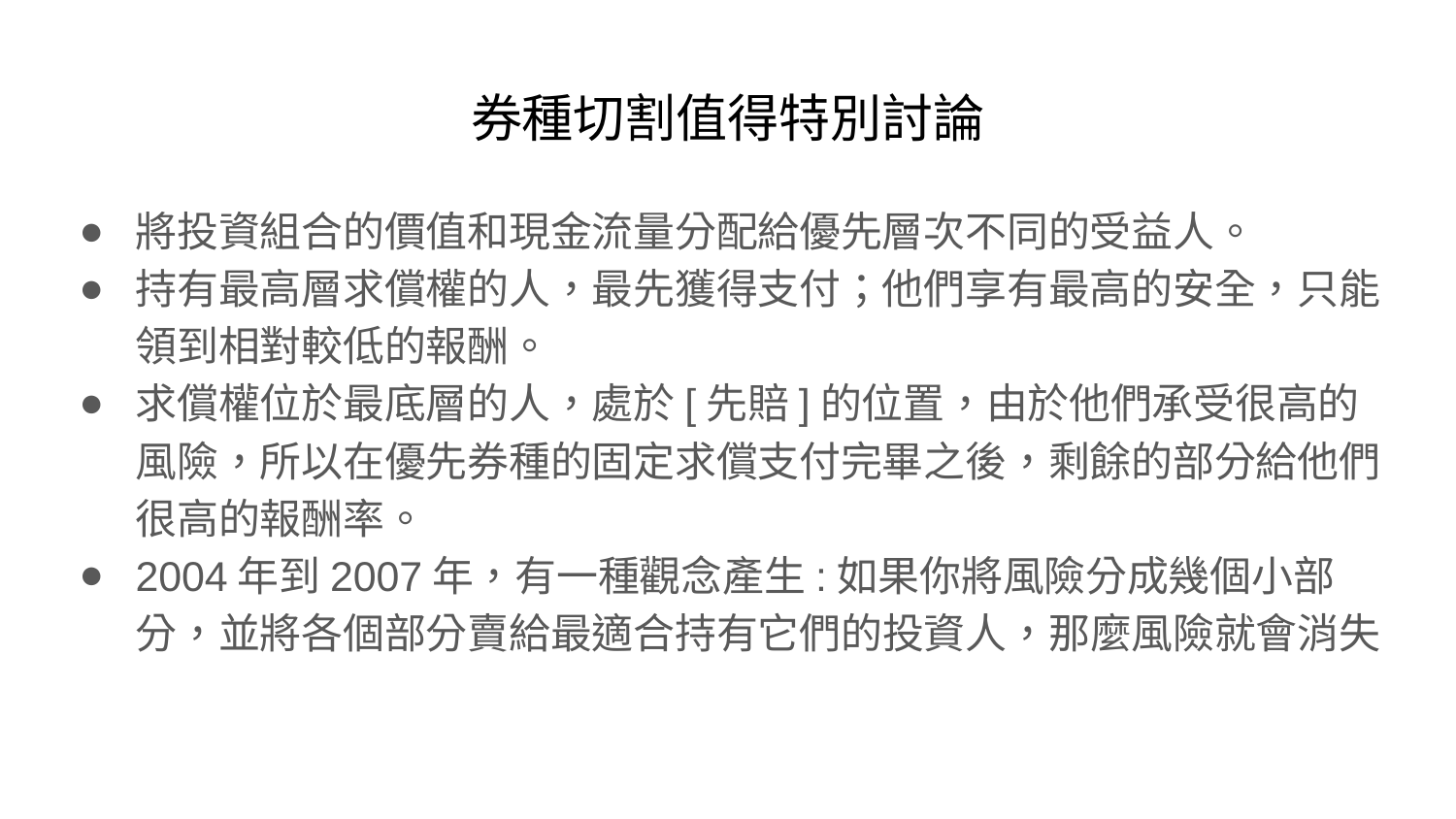

# 券種切割值得特別討論
將投資組合的價值和現金流量分配給優先層次不同的受益人。
持有最高層求償權的人，最先獲得支付；他們享有最高的安全，只能領到相對較低的報酬。
求償權位於最底層的人，處於[先賠]的位置，由於他們承受很高的風險，所以在優先券種的固定求償支付完畢之後，剩餘的部分給他們很高的報酬率。
2004年到2007年，有一種觀念產生:如果你將風險分成幾個小部分，並將各個部分賣給最適合持有它們的投資人，那麼風險就會消失